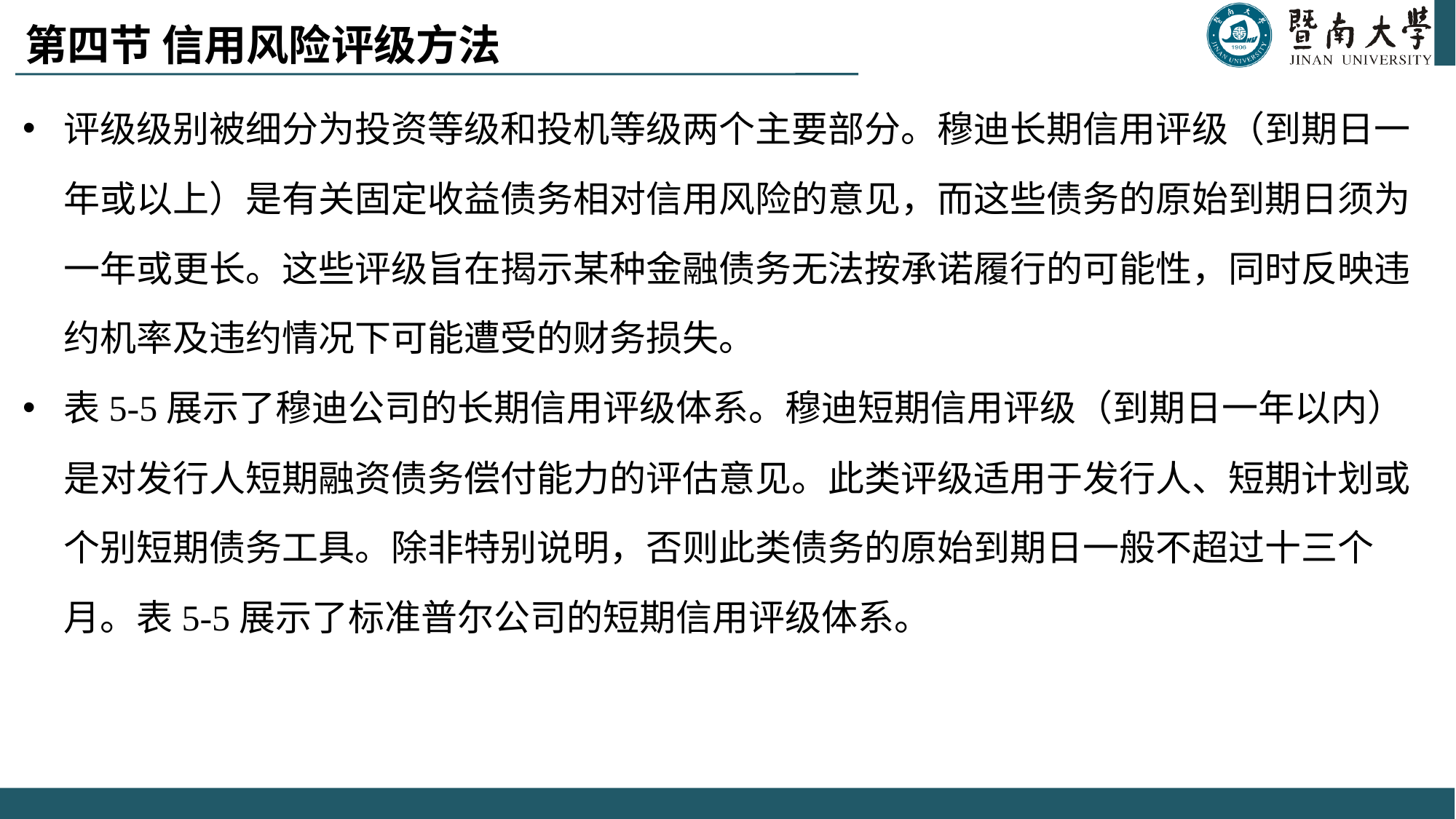

# 第四节 信用风险评级方法
评级级别被细分为投资等级和投机等级两个主要部分。穆迪长期信用评级（到期日一年或以上）是有关固定收益债务相对信用风险的意见，而这些债务的原始到期日须为一年或更长。这些评级旨在揭示某种金融债务无法按承诺履行的可能性，同时反映违约机率及违约情况下可能遭受的财务损失。
表5-5展示了穆迪公司的长期信用评级体系。穆迪短期信用评级（到期日一年以内）是对发行人短期融资债务偿付能力的评估意见。此类评级适用于发行人、短期计划或个别短期债务工具。除非特别说明，否则此类债务的原始到期日一般不超过十三个月。表5-5展示了标准普尔公司的短期信用评级体系。